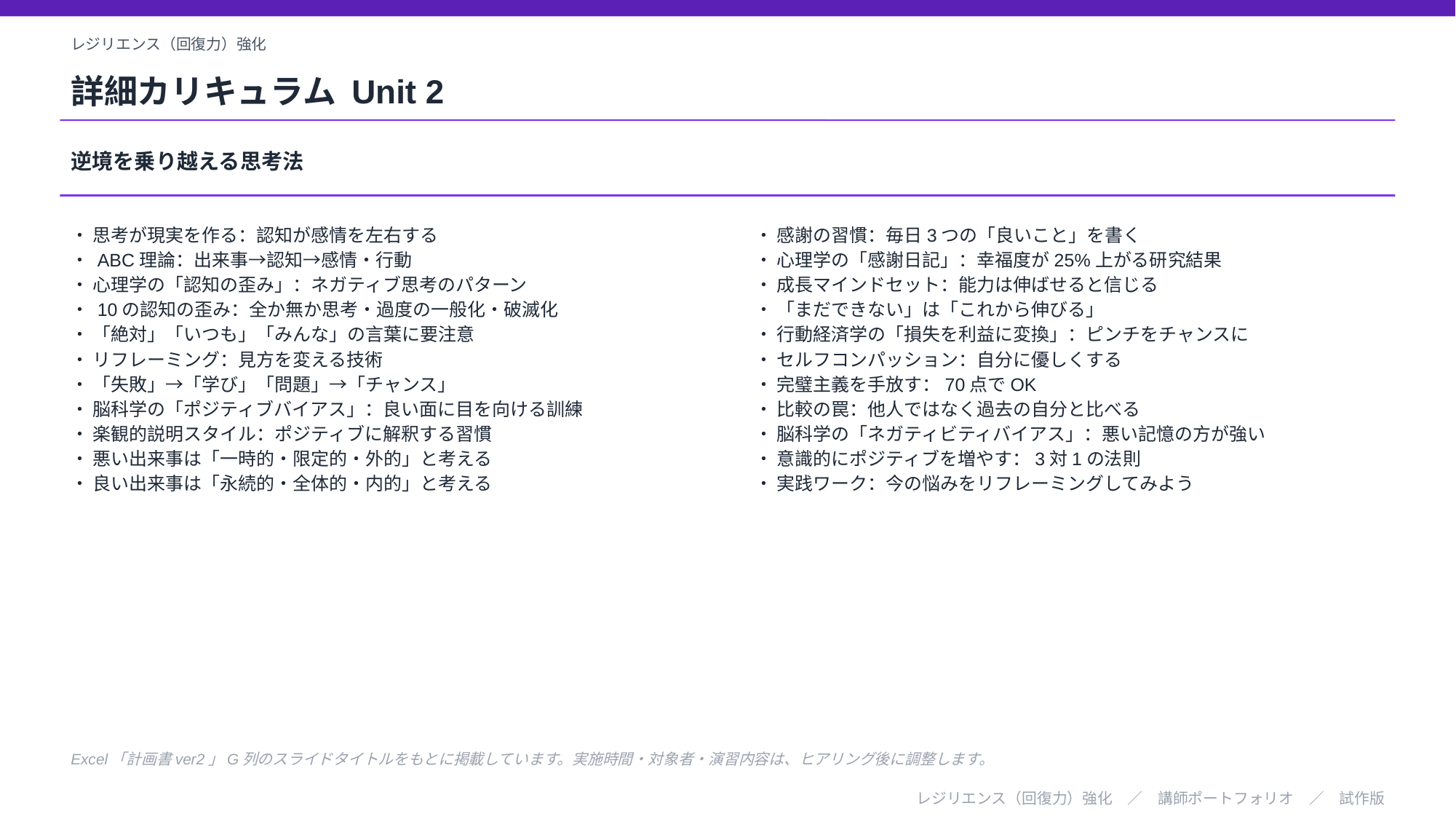

レジリエンス（回復力）強化
詳細カリキュラム Unit 2

逆境を乗り越える思考法

・ 思考が現実を作る：認知が感情を左右する
・ ABC理論：出来事→認知→感情・行動
・ 心理学の「認知の歪み」：ネガティブ思考のパターン
・ 10の認知の歪み：全か無か思考・過度の一般化・破滅化
・ 「絶対」「いつも」「みんな」の言葉に要注意
・ リフレーミング：見方を変える技術
・ 「失敗」→「学び」「問題」→「チャンス」
・ 脳科学の「ポジティブバイアス」：良い面に目を向ける訓練
・ 楽観的説明スタイル：ポジティブに解釈する習慣
・ 悪い出来事は「一時的・限定的・外的」と考える
・ 良い出来事は「永続的・全体的・内的」と考える
・ 感謝の習慣：毎日3つの「良いこと」を書く
・ 心理学の「感謝日記」：幸福度が25%上がる研究結果
・ 成長マインドセット：能力は伸ばせると信じる
・ 「まだできない」は「これから伸びる」
・ 行動経済学の「損失を利益に変換」：ピンチをチャンスに
・ セルフコンパッション：自分に優しくする
・ 完璧主義を手放す：70点でOK
・ 比較の罠：他人ではなく過去の自分と比べる
・ 脳科学の「ネガティビティバイアス」：悪い記憶の方が強い
・ 意識的にポジティブを増やす：3対1の法則
・ 実践ワーク：今の悩みをリフレーミングしてみよう
Excel「計画書ver2」G列のスライドタイトルをもとに掲載しています。実施時間・対象者・演習内容は、ヒアリング後に調整します。
レジリエンス（回復力）強化　／　講師ポートフォリオ　／　試作版